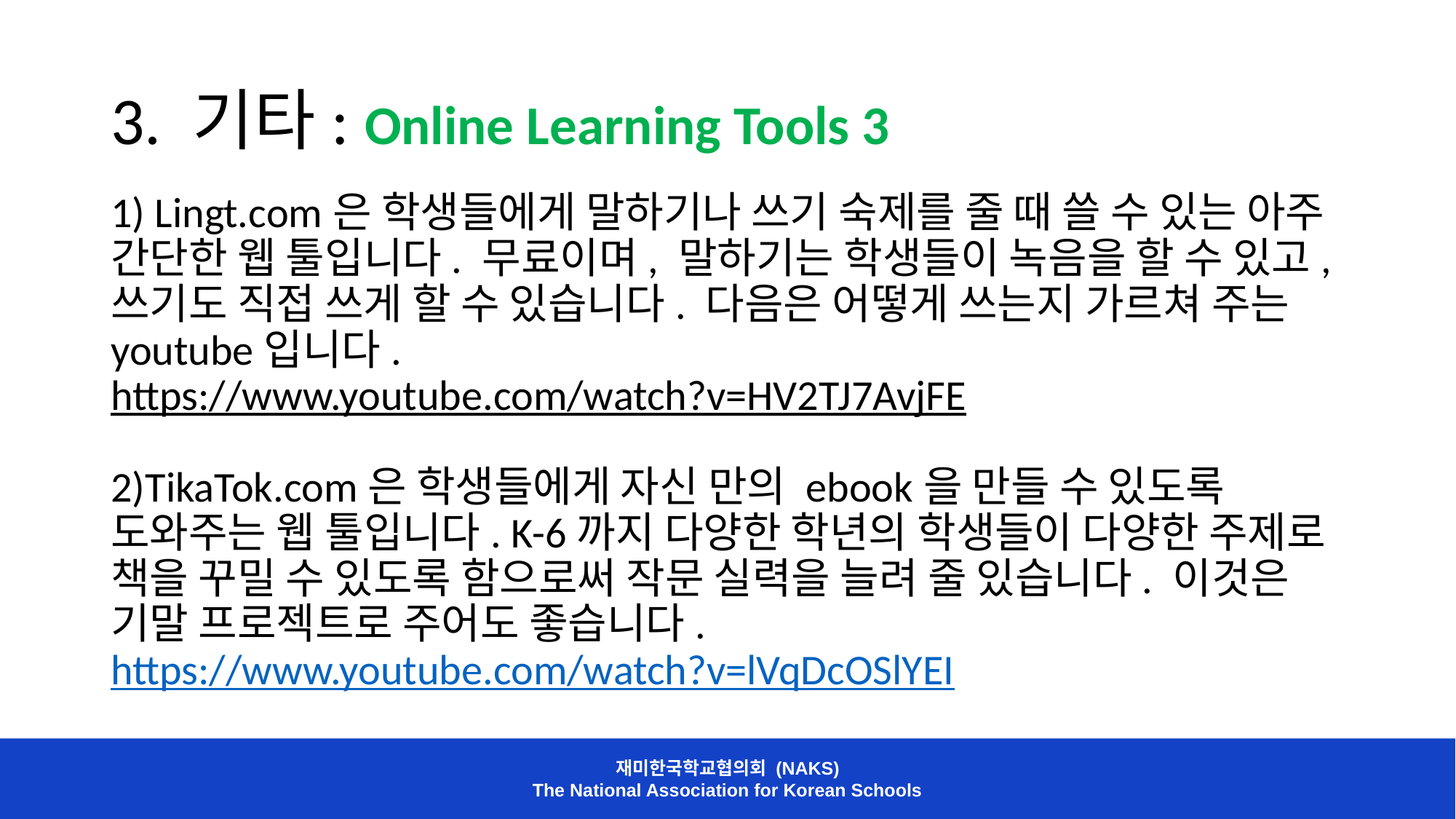

# 3. 기타: Online Learning Tools 3
1) Lingt.com은 학생들에게 말하기나 쓰기 숙제를 줄 때 쓸 수 있는 아주 간단한 웹 툴입니다. 무료이며, 말하기는 학생들이 녹음을 할 수 있고, 쓰기도 직접 쓰게 할 수 있습니다. 다음은 어떻게 쓰는지 가르쳐 주는 youtube입니다.
https://www.youtube.com/watch?v=HV2TJ7AvjFE

2)TikaTok.com은 학생들에게 자신 만의 ebook을 만들 수 있도록 도와주는 웹 툴입니다. K-6까지 다양한 학년의 학생들이 다양한 주제로 책을 꾸밀 수 있도록 함으로써 작문 실력을 늘려 줄 있습니다. 이것은 기말 프로젝트로 주어도 좋습니다.  https://www.youtube.com/watch?v=lVqDcOSlYEI
재미한국학교협의회 (NAKS)
The National Association for Korean Schools